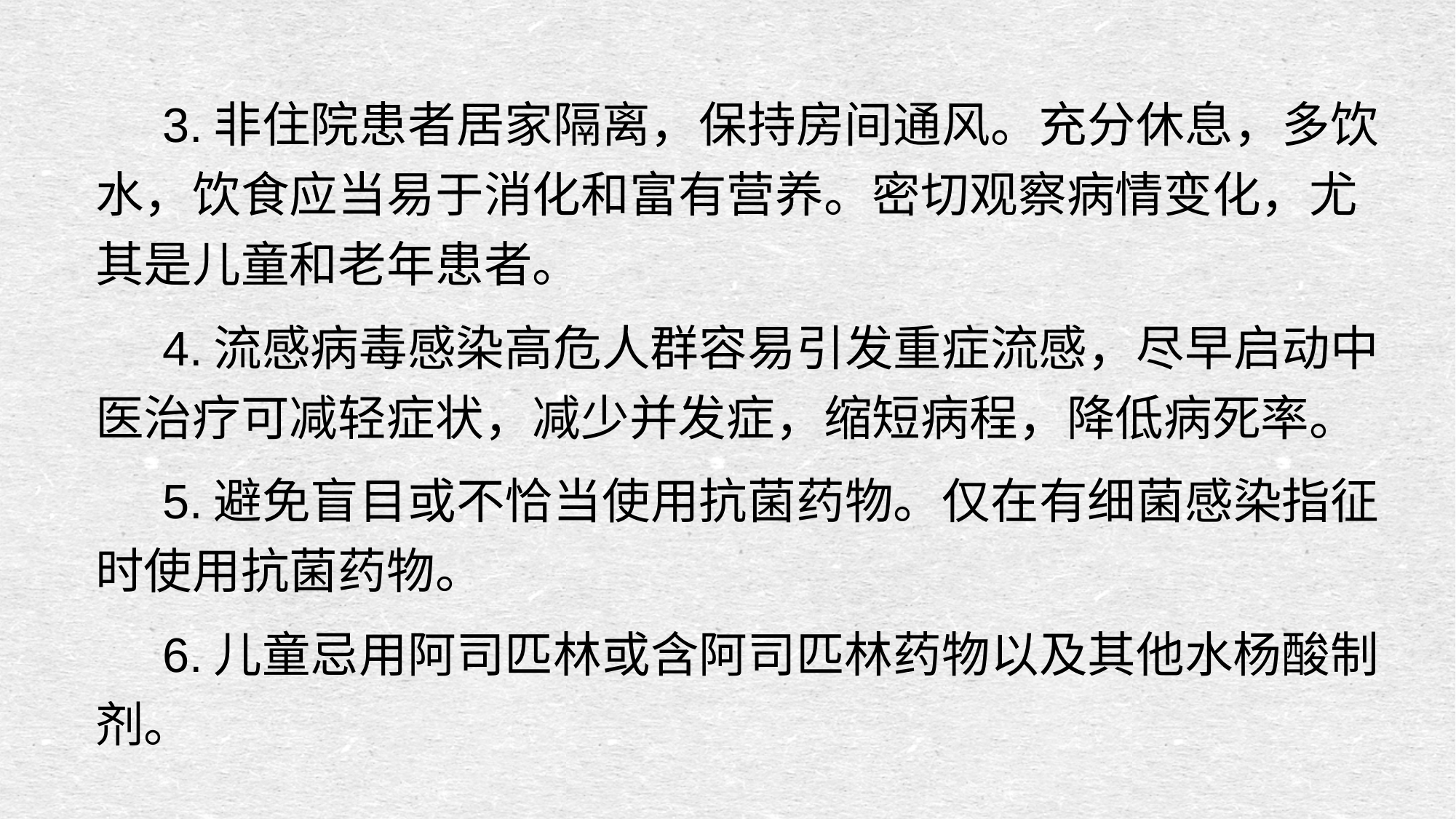

3.非住院患者居家隔离，保持房间通风。充分休息，多饮水，饮食应当易于消化和富有营养。密切观察病情变化，尤其是儿童和老年患者。
     4.流感病毒感染高危人群容易引发重症流感，尽早启动中医治疗可减轻症状，减少并发症，缩短病程，降低病死率。
     5.避免盲目或不恰当使用抗菌药物。仅在有细菌感染指征时使用抗菌药物。
     6.儿童忌用阿司匹林或含阿司匹林药物以及其他水杨酸制剂。